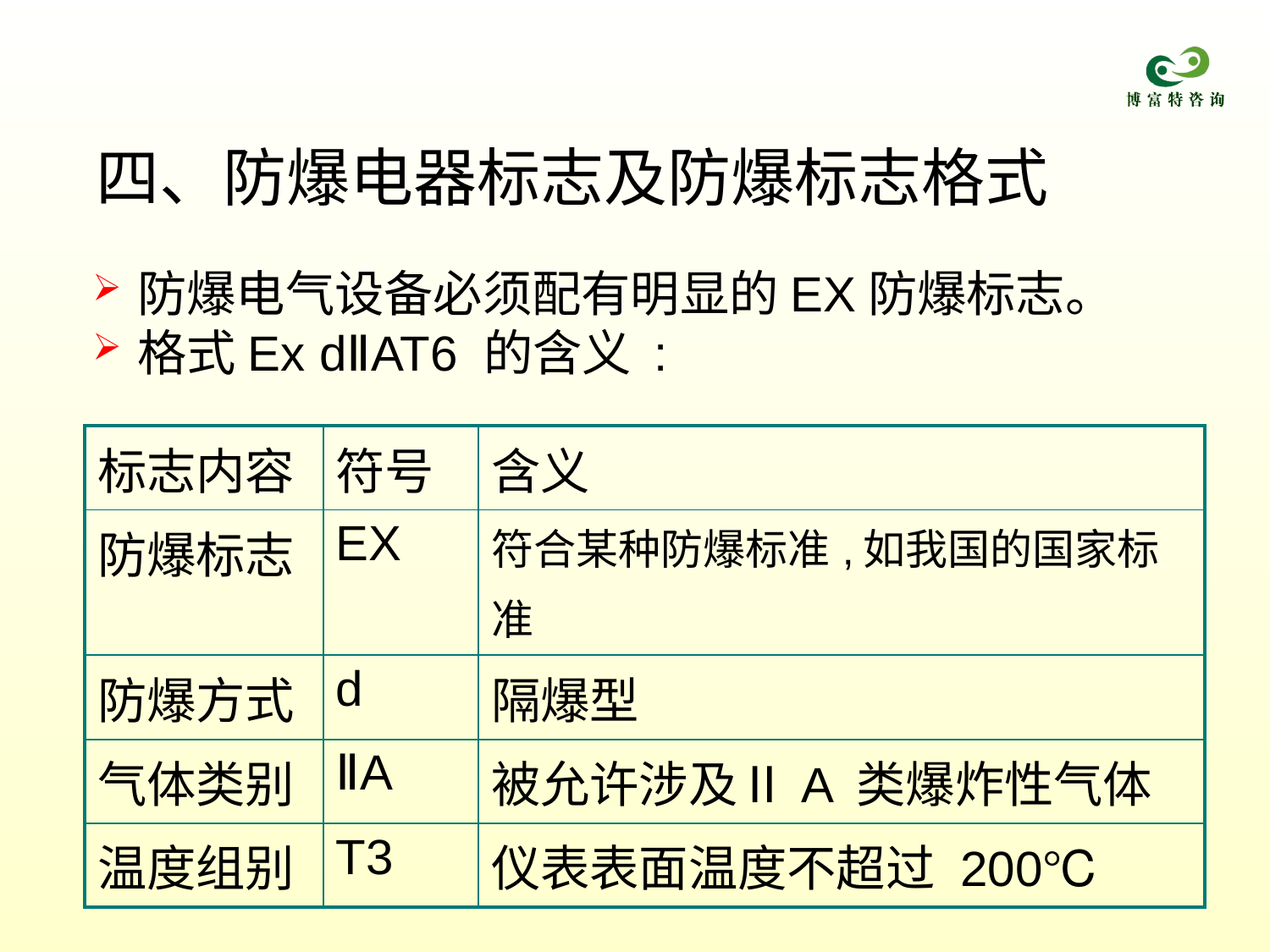

四、防爆电器标志及防爆标志格式
防爆电气设备必须配有明显的EX防爆标志。
格式Ex dⅡAT6 的含义 :

| 标志内容 | 符号 | 含义 |
| --- | --- | --- |
| 防爆标志 | EX | 符合某种防爆标准,如我国的国家标准 |
| 防爆方式 | d | 隔爆型 |
| 气体类别 | ⅡA | 被允许涉及ⅡA 类爆炸性气体 |
| 温度组别 | T3 | 仪表表面温度不超过 200℃ |
30